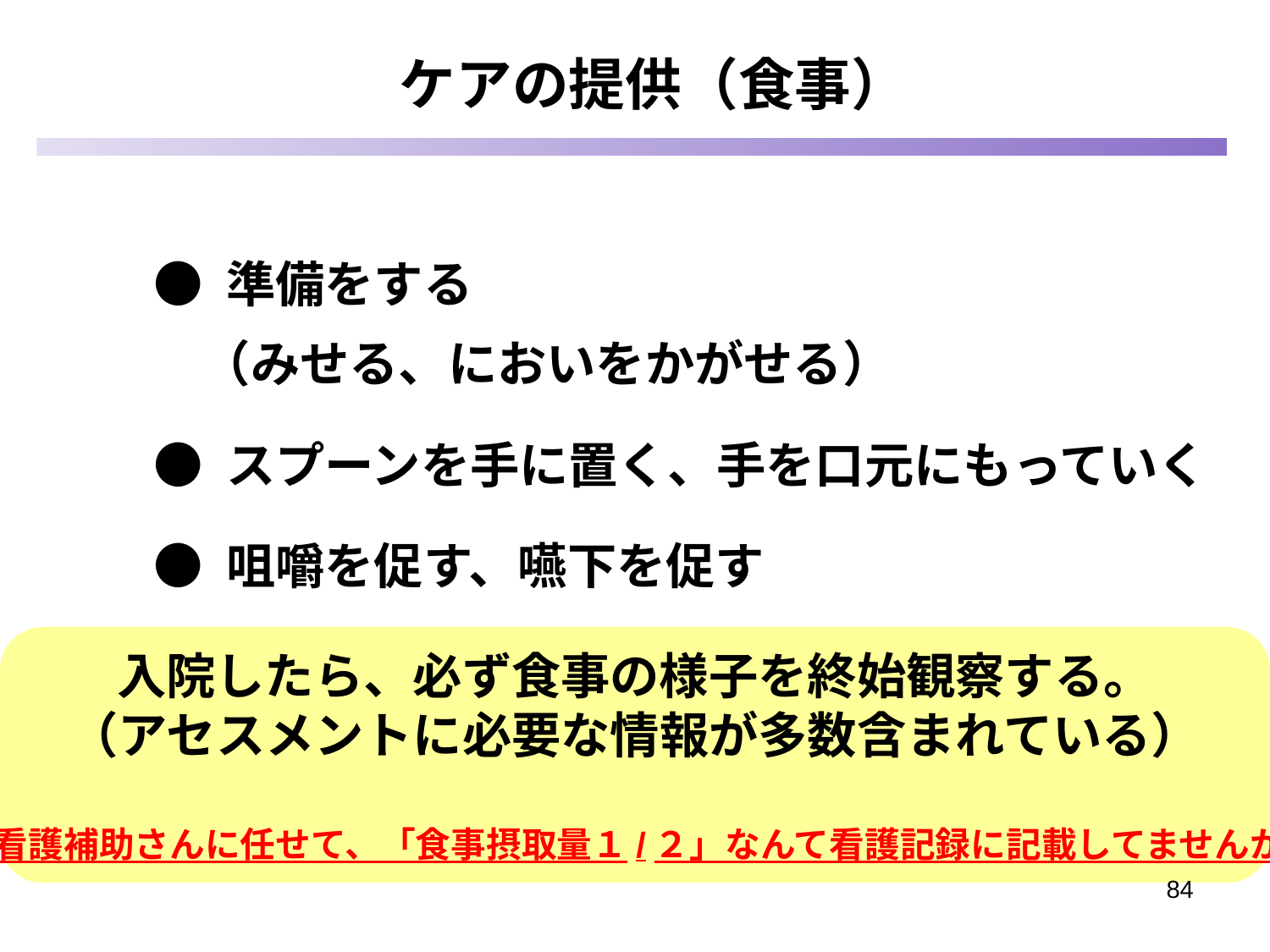

ケアの提供（食事）

  ● 準備をする
  （みせる、においをかがせる）
  ● スプーンを手に置く、手を口元にもっていく
  ● 咀嚼を促す、嚥下を促す
入院したら、必ず食事の様子を終始観察する。
（アセスメントに必要な情報が多数含まれている）

※看護補助さんに任せて、「食事摂取量１/２」なんて看護記録に記載してませんか？
84